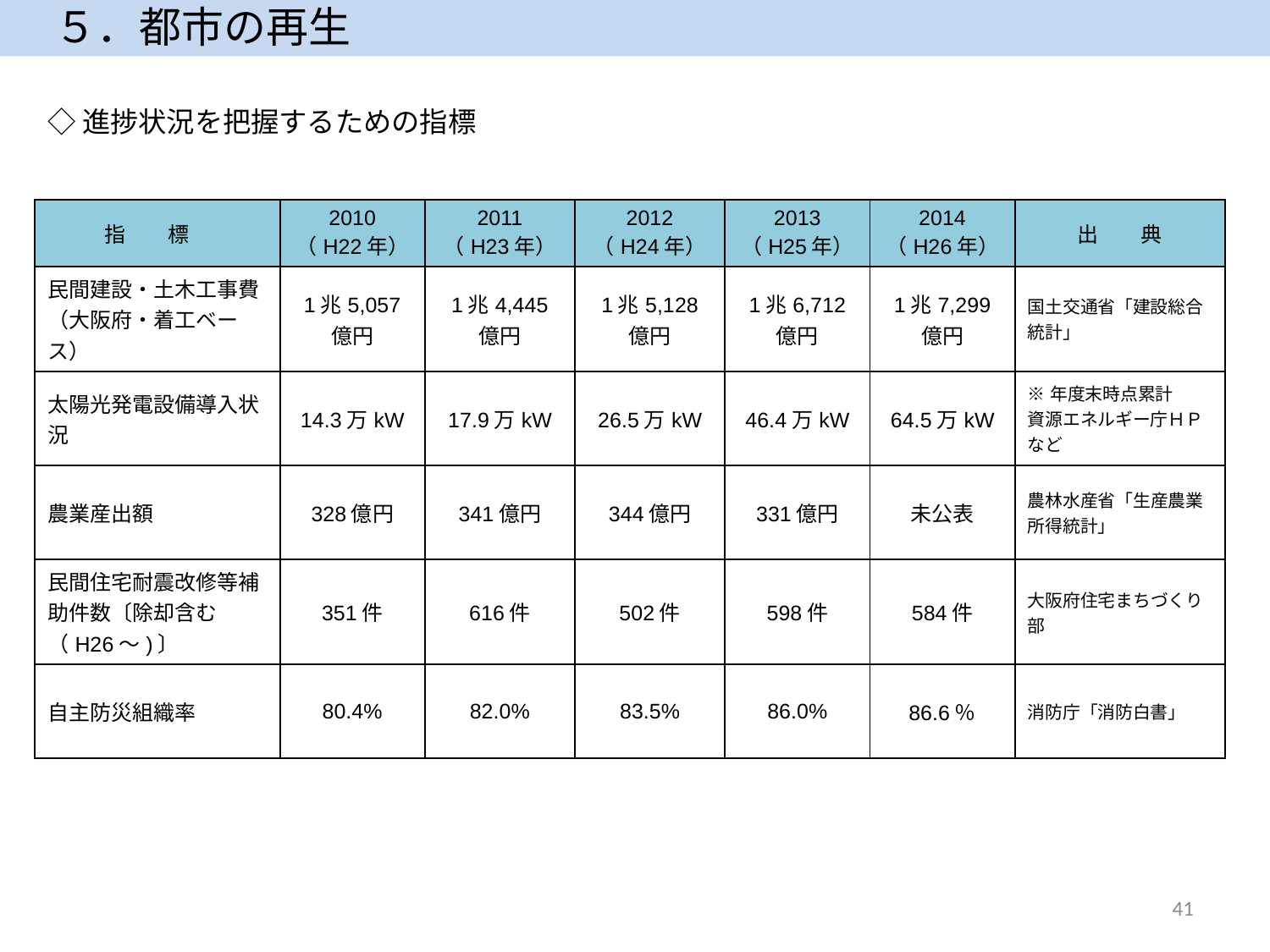

５．都市の再生
◇進捗状況を把握するための指標
| 指　　標 | 2010 （H22年） | 2011 （H23年） | 2012 （H24年） | 2013 （H25年） | 2014 （H26年） | 出　　典 |
| --- | --- | --- | --- | --- | --- | --- |
| 民間建設・土木工事費 （大阪府・着工ベース） | 1兆5,057 億円 | 1兆4,445 億円 | 1兆5,128 億円 | 1兆6,712 億円 | 1兆7,299 億円 | 国土交通省「建設総合統計」 |
| 太陽光発電設備導入状況 | 14.3万kW | 17.9万kW | 26.5万kW | 46.4万kW | 64.5万kW | ※年度末時点累計 資源エネルギー庁ＨＰなど |
| 農業産出額 | 328億円 | 341億円 | 344億円 | 331億円 | 未公表 | 農林水産省「生産農業所得統計」 |
| 民間住宅耐震改修等補助件数〔除却含む（H26～)〕 | 351件 | 616件 | 502件 | 598件 | 584件 | 大阪府住宅まちづくり部 |
| 自主防災組織率 | 80.4% | 82.0% | 83.5% | 86.0% | 86.6％ | 消防庁「消防白書」 |
41